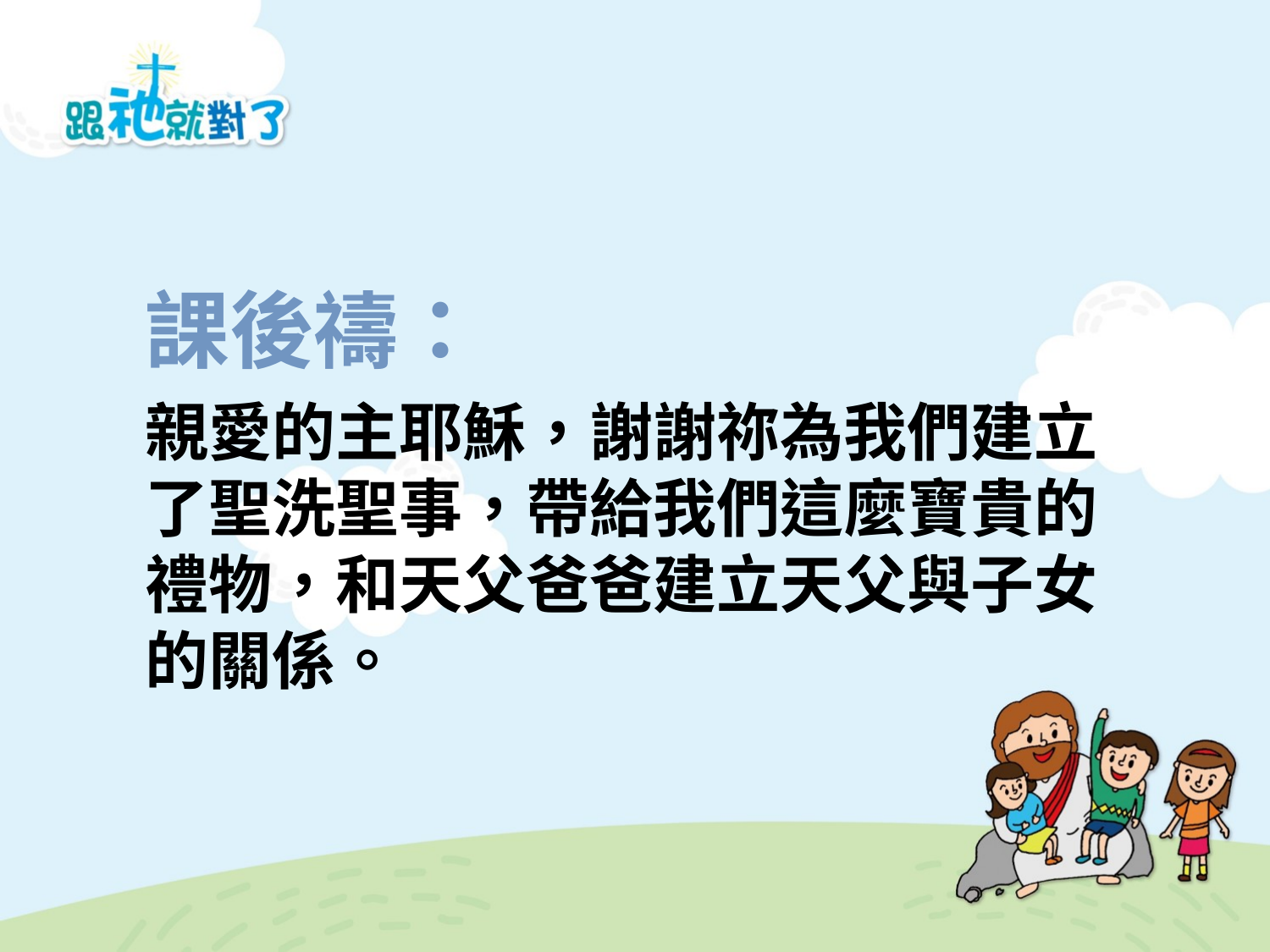

課後禱：
親愛的主耶穌，謝謝祢為我們建立了聖洗聖事，帶給我們這麼寶貴的禮物，和天父爸爸建立天父與子女的關係。